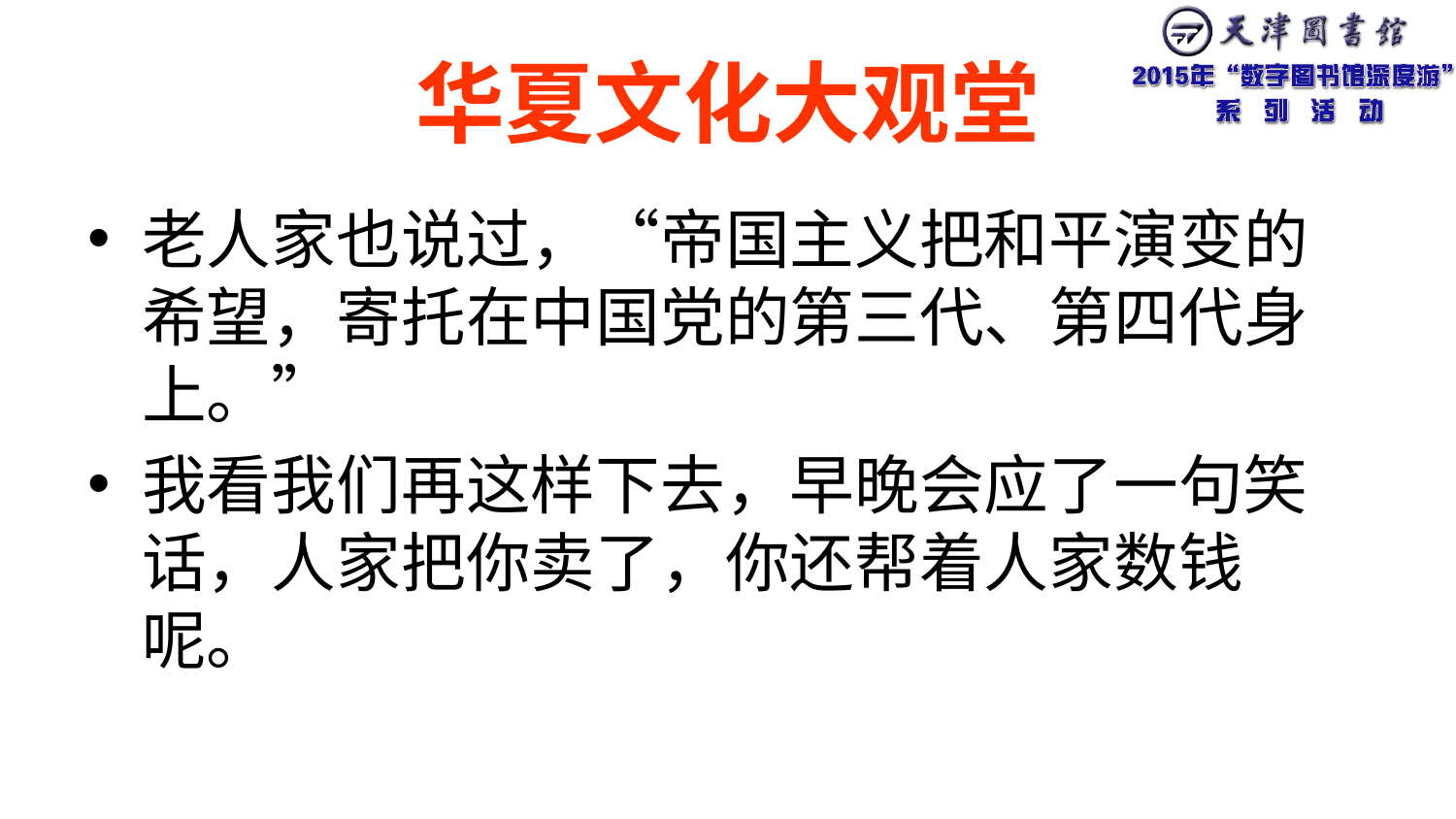

# 华夏文化大观堂
老人家也说过，“帝国主义把和平演变的希望，寄托在中国党的第三代、第四代身上。”
我看我们再这样下去，早晚会应了一句笑话，人家把你卖了，你还帮着人家数钱呢。